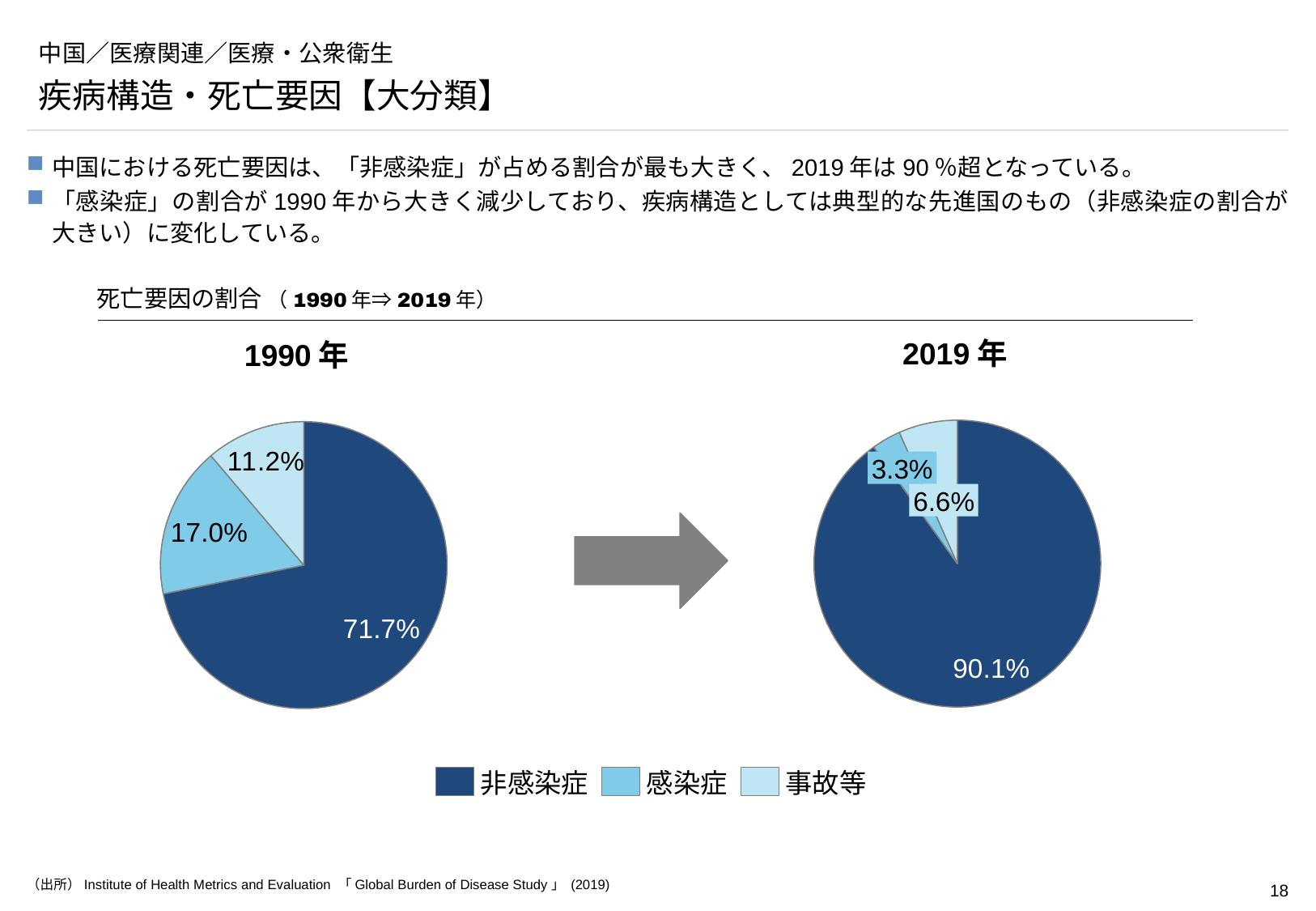

# 中国／医療関連／医療・公衆衛生
疾病構造・死亡要因【大分類】
中国における死亡要因は、「非感染症」が占める割合が最も大きく、2019年は90％超となっている。
「感染症」の割合が1990年から大きく減少しており、疾病構造としては典型的な先進国のもの（非感染症の割合が大きい）に変化している。
死亡要因の割合 （1990年⇒2019年）
2019年
1990年

### Chart

| Category |  |
|---|---|

### Chart

| Category |  |
|---|---|
3.3%
6.6%

非感染症
感染症
事故等

（出所）Institute of Health Metrics and Evaluation 「Global Burden of Disease Study」 (2019)